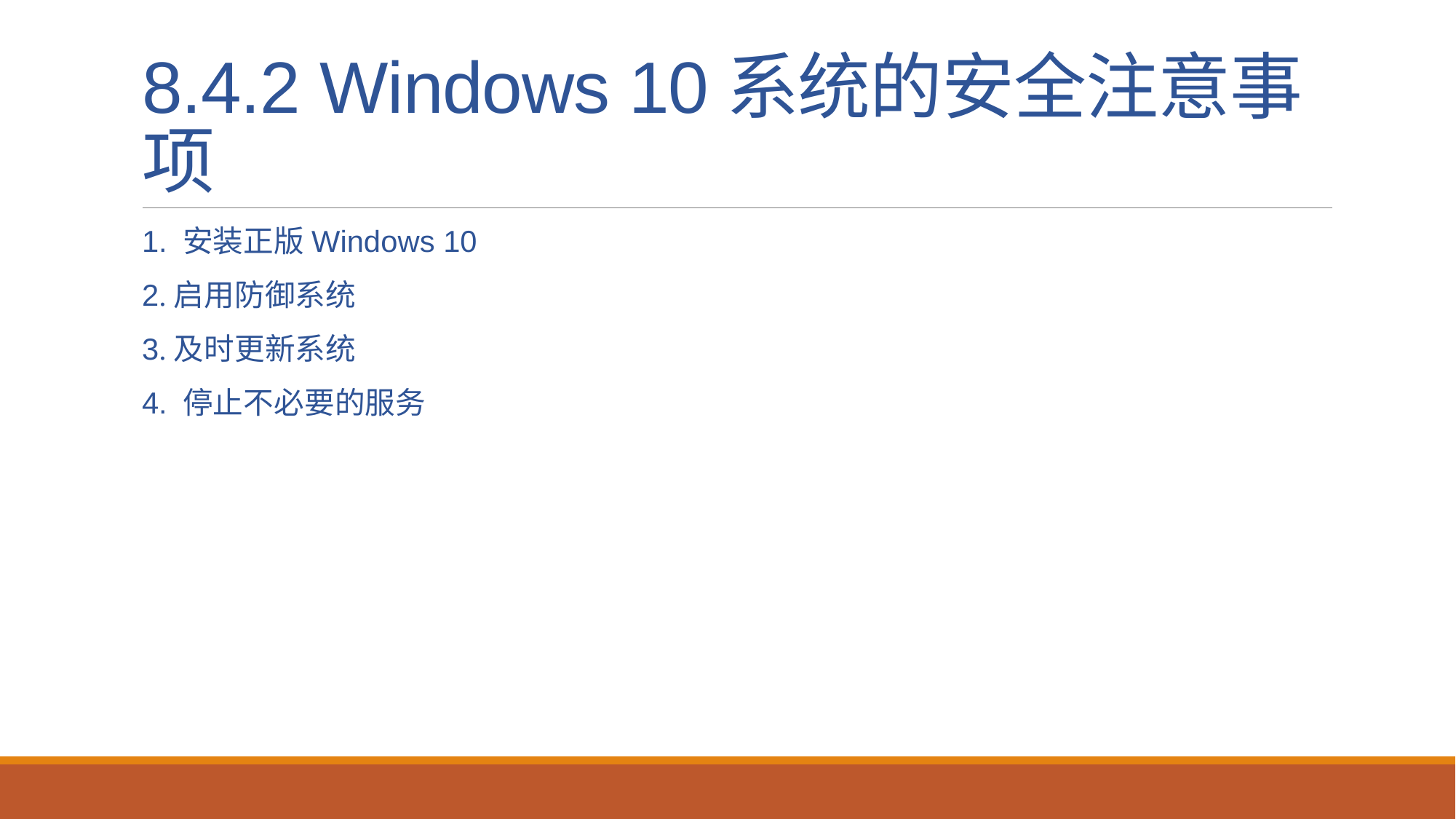

# 8.4.2 Windows 10系统的安全注意事项
1. 安装正版Windows 10
2.启用防御系统
3.及时更新系统
4. 停止不必要的服务